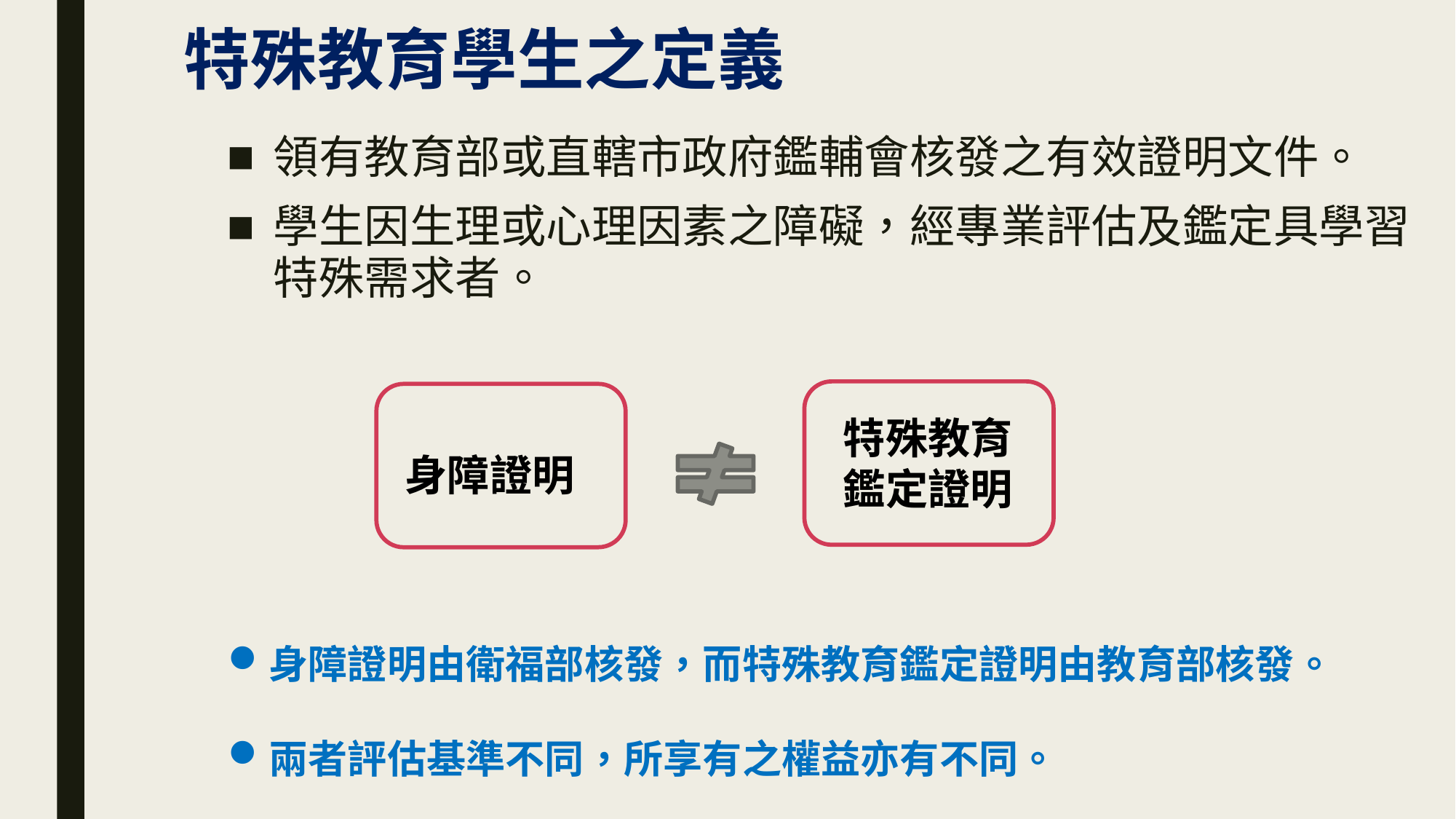

# 特殊教育學生之定義
領有教育部或直轄市政府鑑輔會核發之有效證明文件。
學生因生理或心理因素之障礙，經專業評估及鑑定具學習特殊需求者。

特殊教育
鑑定證明
身障證明

身障證明由衛福部核發，而特殊教育鑑定證明由教育部核發。

兩者評估基準不同，所享有之權益亦有不同。